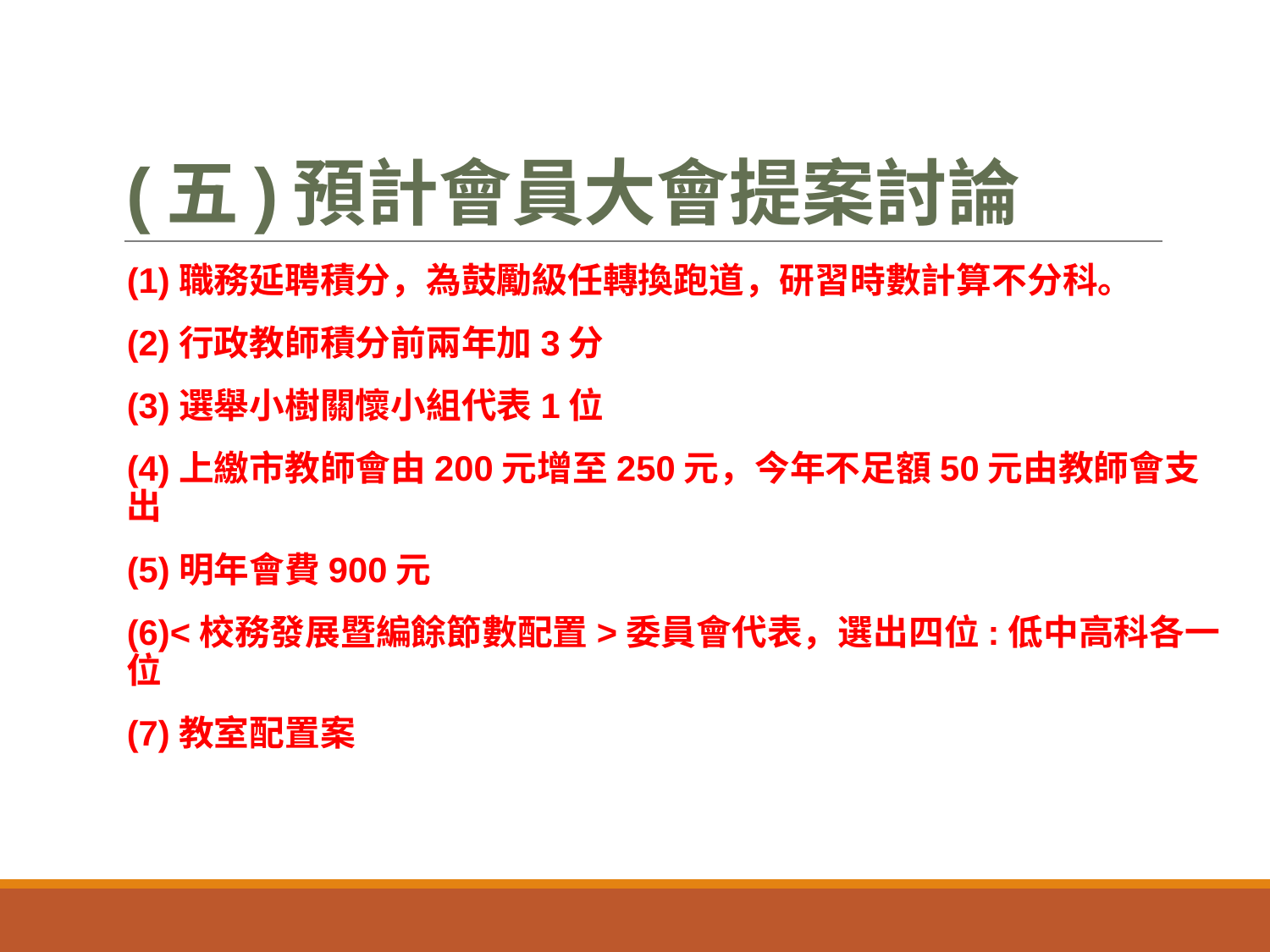

# (五)預計會員大會提案討論
(1)職務延聘積分，為鼓勵級任轉換跑道，研習時數計算不分科。
(2)行政教師積分前兩年加3分
(3)選舉小樹關懷小組代表1位
(4)上繳市教師會由200元增至250元，今年不足額50元由教師會支出
(5)明年會費900元
(6)<校務發展暨編餘節數配置>委員會代表，選出四位:低中高科各一位
(7)教室配置案